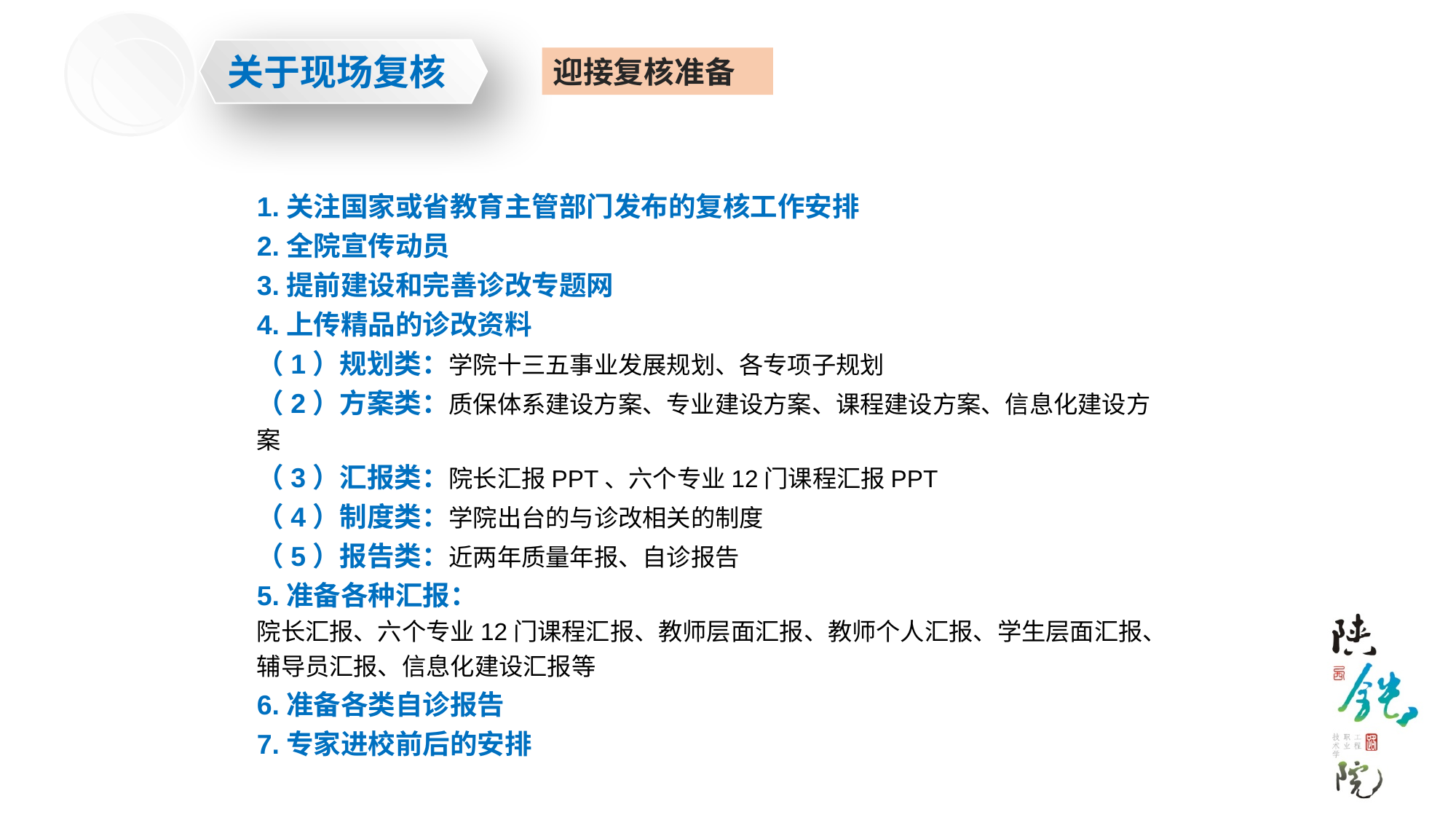

关于现场复核
迎接复核准备
1.关注国家或省教育主管部门发布的复核工作安排
2.全院宣传动员
3.提前建设和完善诊改专题网
4.上传精品的诊改资料
（1）规划类：学院十三五事业发展规划、各专项子规划
（2）方案类：质保体系建设方案、专业建设方案、课程建设方案、信息化建设方案
（3）汇报类：院长汇报PPT、六个专业12门课程汇报PPT
（4）制度类：学院出台的与诊改相关的制度
（5）报告类：近两年质量年报、自诊报告
5.准备各种汇报：
院长汇报、六个专业12门课程汇报、教师层面汇报、教师个人汇报、学生层面汇报、辅导员汇报、信息化建设汇报等
6.准备各类自诊报告
7.专家进校前后的安排